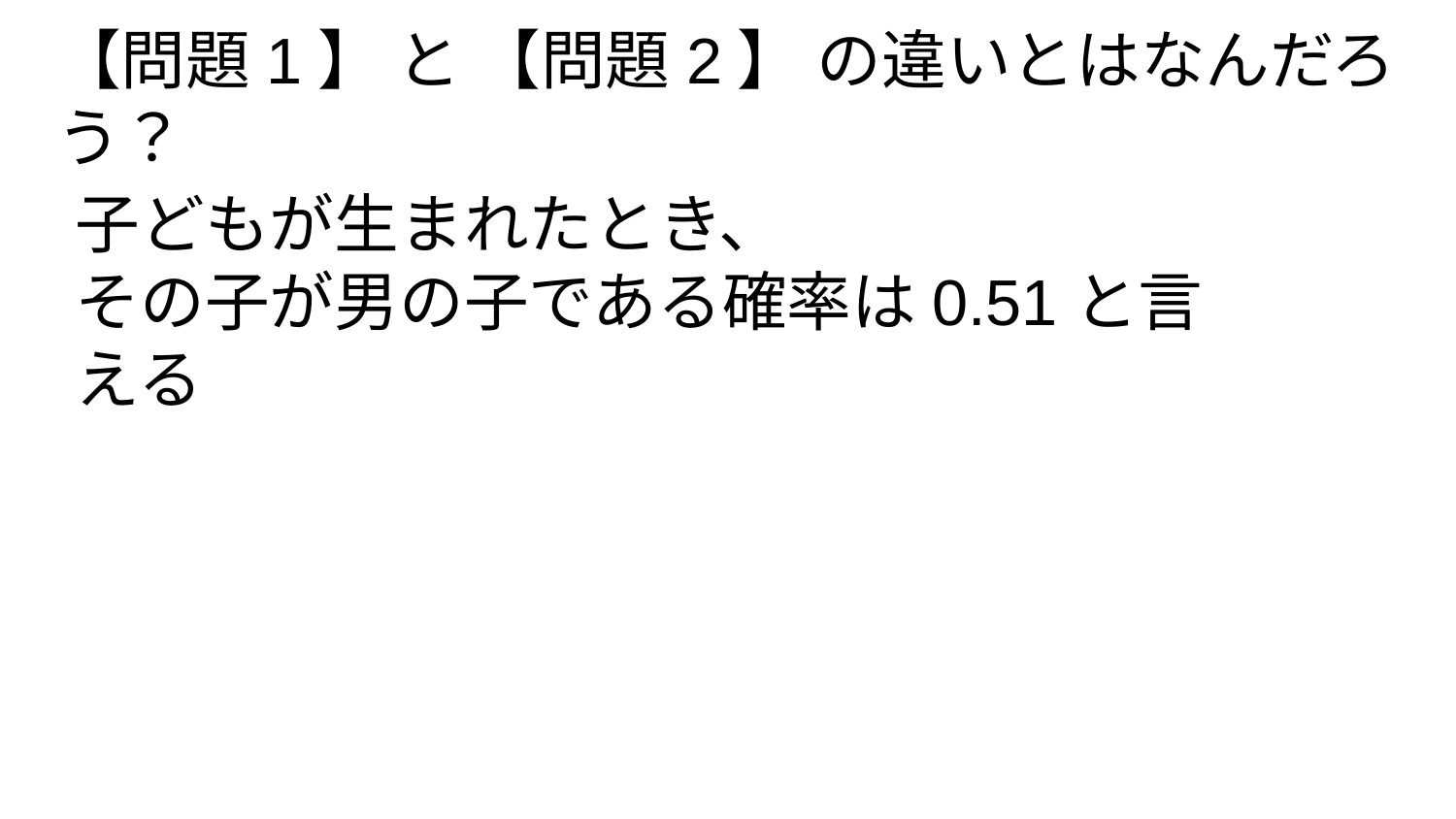

【問題1】 と 【問題2】 の違いとはなんだろう？
子どもが生まれたとき、
その子が男の子である確率は0.51と言える